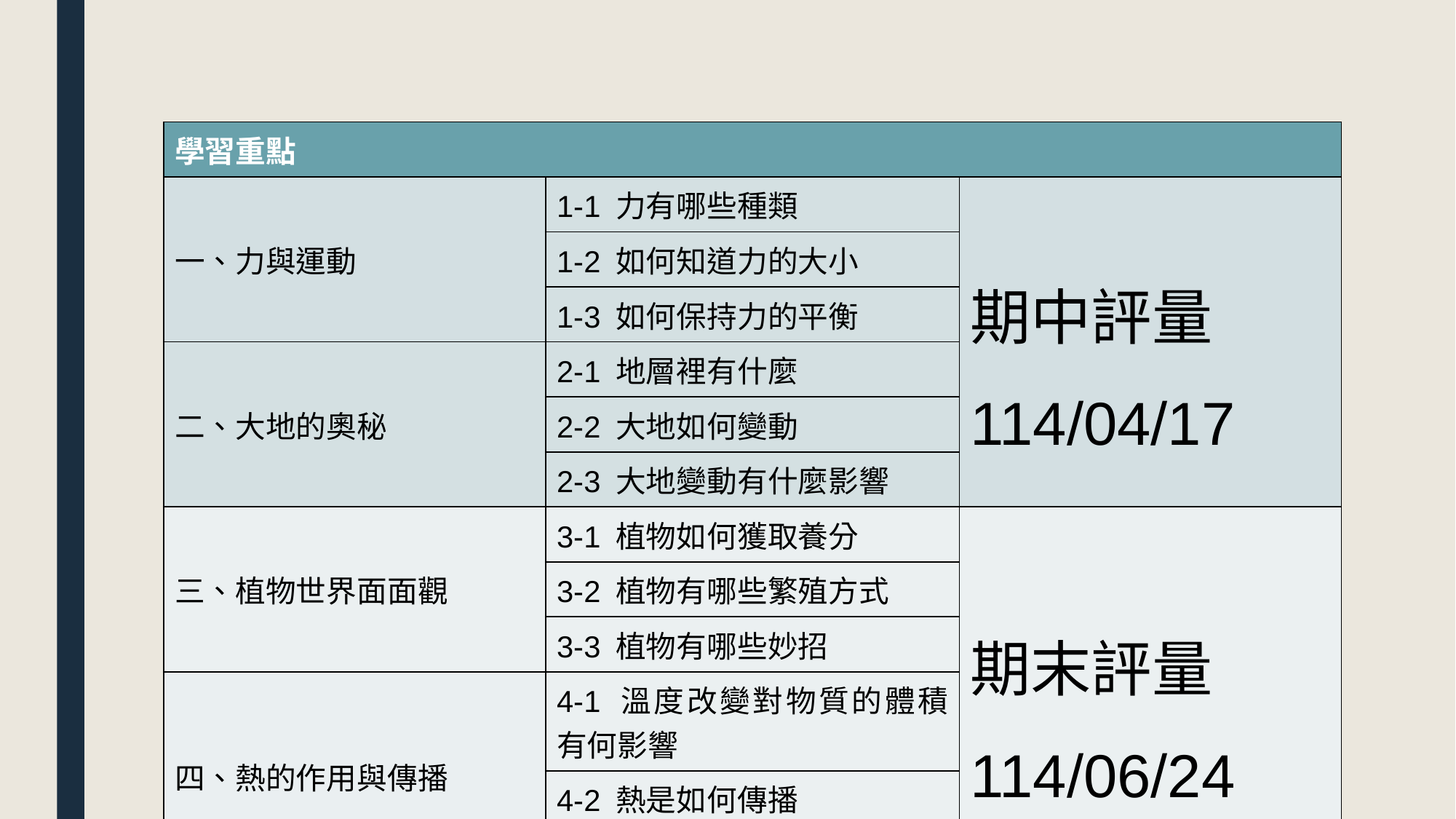

| 學習重點 |  |  |
| --- | --- | --- |
| 一、力與運動 | 1-1 力有哪些種類 | 期中評量 114/04/17 |
|  | 1-2 如何知道力的大小 |  |
|  | 1-3 如何保持力的平衡 |  |
| 二、大地的奧秘 | 2-1 地層裡有什麼 |  |
|  | 2-2 大地如何變動 |  |
|  | 2-3 大地變動有什麼影響 |  |
| 三、植物世界面面觀 | 3-1 植物如何獲取養分 | 期末評量 114/06/24 |
|  | 3-2 植物有哪些繁殖方式 |  |
|  | 3-3 植物有哪些妙招 |  |
| 四、熱的作用與傳播 | 4-1 溫度改變對物質的體積有何影響 |  |
|  | 4-2 熱是如何傳播 |  |
|  | 4-3 如何保溫與散熱 |  |